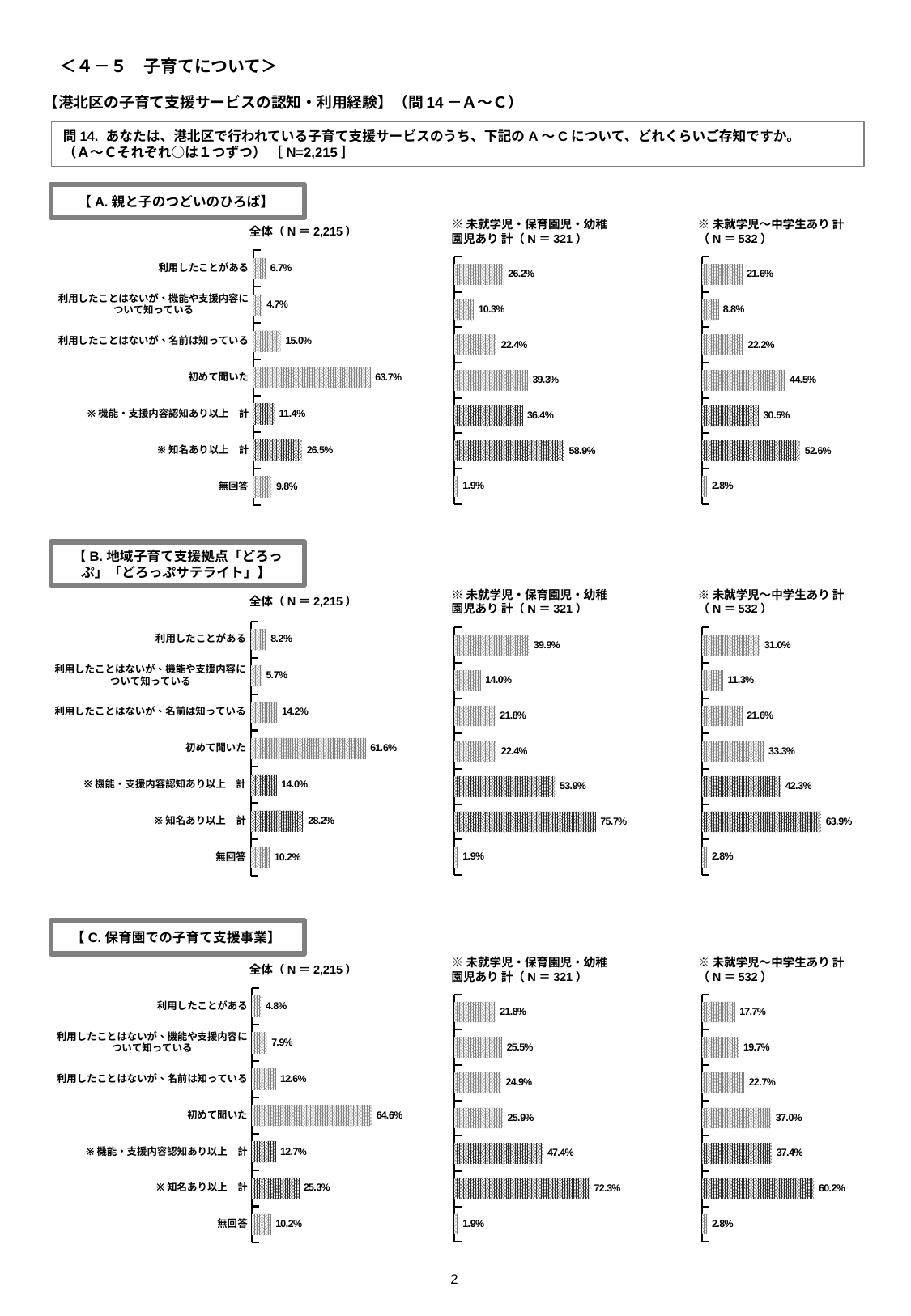

＜４－５　子育てについて＞
【港北区の子育て支援サービスの認知・利用経験】（問14－Ａ～Ｃ）
問14. あなたは、港北区で行われている子育て支援サービスのうち、下記のA～Cについて、どれくらいご存知ですか。
（Ａ～Ｃそれぞれ○は１つずつ） ［N=2,215］
【A.親と子のつどいのひろば】
全体（N＝2,215）
※未就学児・保育園児・幼稚園児あり 計（N＝321）
※未就学児～中学生あり 計（N＝532）

### Chart

| Category |  |
|---|---|
| 利用したことがある | 0.0672686230248309 |
| 利用したことはないが、機能や支援内容について知っている | 0.0469525959367946 |
| 利用したことはないが、名前は知っている | 0.150338600451467 |
| 初めて聞いた | 0.63702031602709 |
| ※機能・支援内容認知あり以上　計 | 0.114221218961625 |
| ※知名あり以上　計 | 0.264559819413093 |
| 無回答 | 0.0984198645598196 |

### Chart

| Category |  |
|---|---|
| 利用したことがある | 0.261682242990654 |
| 利用したことはないが、機能や支援内容について知っている | 0.102803738317757 |
| 利用したことはないが、名前は知っている | 0.224299065420561 |
| 初めて聞いた | 0.392523364485981 |
| ※機能・支援内容認知あり以上　計 | 0.364485981308412 |
| ※知名あり以上　計 | 0.588785046728972 |
| 無回答 | 0.0186915887850467 |

### Chart

| Category |  |
|---|---|
| 利用したことがある | 0.216165413533835 |
| 利用したことはないが、機能や支援内容について知っている | 0.0883458646616543 |
| 利用したことはないが、名前は知っている | 0.221804511278195 |
| 初めて聞いた | 0.445488721804512 |
| ※機能・支援内容認知あり以上　計 | 0.304511278195489 |
| ※知名あり以上　計 | 0.526315789473684 |
| 無回答 | 0.0281954887218045 |
【B.地域子育て支援拠点「どろっぷ」「どろっぷサテライト」】
全体（N＝2,215）
※未就学児・保育園児・幼稚園児あり 計（N＝321）
※未就学児～中学生あり 計（N＝532）

### Chart

| Category |  |
|---|---|
| 利用したことがある | 0.0821670428893905 |
| 利用したことはないが、機能や支援内容について知っている | 0.0573363431151241 |
| 利用したことはないが、名前は知っている | 0.142212189616253 |
| 初めて聞いた | 0.616252821670429 |
| ※機能・支援内容認知あり以上　計 | 0.139503386004515 |
| ※知名あり以上　計 | 0.281715575620767 |
| 無回答 | 0.102031602708804 |

### Chart

| Category |  |
|---|---|
| 利用したことがある | 0.398753894080997 |
| 利用したことはないが、機能や支援内容について知っている | 0.14018691588785 |
| 利用したことはないが、名前は知っている | 0.218068535825545 |
| 初めて聞いた | 0.224299065420561 |
| ※機能・支援内容認知あり以上　計 | 0.538940809968848 |
| ※知名あり以上　計 | 0.757009345794392 |
| 無回答 | 0.0186915887850467 |

### Chart

| Category |  |
|---|---|
| 利用したことがある | 0.310150375939852 |
| 利用したことはないが、機能や支援内容について知っている | 0.112781954887218 |
| 利用したことはないが、名前は知っている | 0.216165413533835 |
| 初めて聞いた | 0.332706766917294 |
| ※機能・支援内容認知あり以上　計 | 0.422932330827068 |
| ※知名あり以上　計 | 0.639097744360902 |
| 無回答 | 0.0281954887218045 |
【C.保育園での子育て支援事業】
全体（N＝2,215）
※未就学児・保育園児・幼稚園児あり 計（N＝321）
※未就学児～中学生あり 計（N＝532）

### Chart

| Category |  |
|---|---|
| 利用したことがある | 0.0478555304740406 |
| 利用したことはないが、機能や支援内容について知っている | 0.0790067720090295 |
| 利用したことはないが、名前は知っている | 0.125959367945824 |
| 初めて聞いた | 0.645598194130925 |
| ※機能・支援内容認知あり以上　計 | 0.12686230248307 |
| ※知名あり以上　計 | 0.252821670428894 |
| 無回答 | 0.101580135440181 |

### Chart

| Category |  |
|---|---|
| 利用したことがある | 0.218068535825545 |
| 利用したことはないが、機能や支援内容について知っている | 0.255451713395639 |
| 利用したことはないが、名前は知っている | 0.249221183800623 |
| 初めて聞いた | 0.258566978193146 |
| ※機能・支援内容認知あり以上　計 | 0.473520249221184 |
| ※知名あり以上　計 | 0.72274143302181 |
| 無回答 | 0.0186915887850467 |

### Chart

| Category |  |
|---|---|
| 利用したことがある | 0.176691729323308 |
| 利用したことはないが、機能や支援内容について知っている | 0.197368421052632 |
| 利用したことはないが、名前は知っている | 0.227443609022556 |
| 初めて聞いた | 0.3703007518797 |
| ※機能・支援内容認知あり以上　計 | 0.37406015037594 |
| ※知名あり以上　計 | 0.601503759398497 |
| 無回答 | 0.0281954887218045 |
2